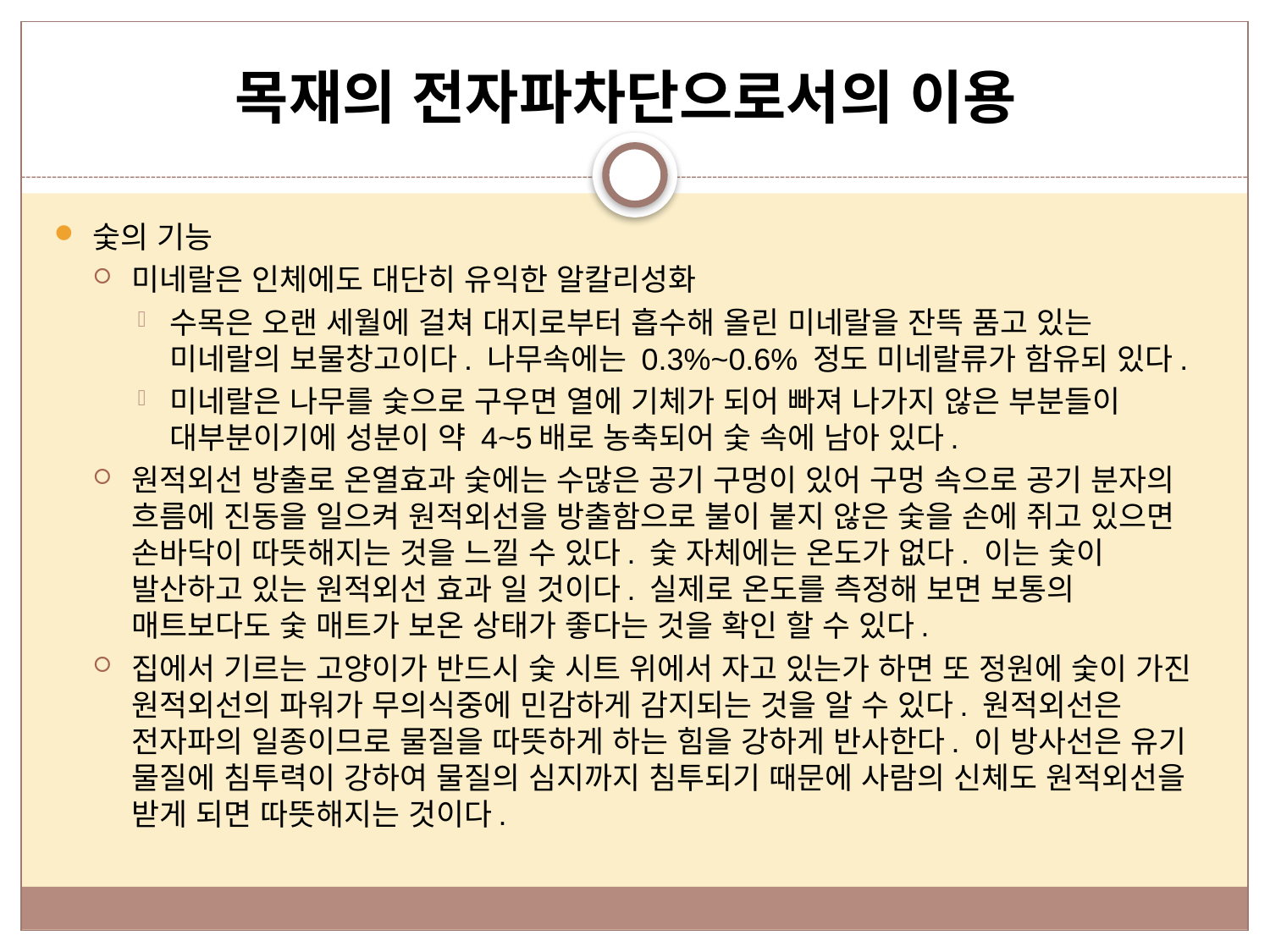

# 목재의 전자파차단으로서의 이용
숯의 기능
미네랄은 인체에도 대단히 유익한 알칼리성화
수목은 오랜 세월에 걸쳐 대지로부터 흡수해 올린 미네랄을 잔뜩 품고 있는 미네랄의 보물창고이다. 나무속에는 0.3%~0.6% 정도 미네랄류가 함유되 있다.
미네랄은 나무를 숯으로 구우면 열에 기체가 되어 빠져 나가지 않은 부분들이 대부분이기에 성분이 약 4~5배로 농축되어 숯 속에 남아 있다.
원적외선 방출로 온열효과 숯에는 수많은 공기 구멍이 있어 구멍 속으로 공기 분자의 흐름에 진동을 일으켜 원적외선을 방출함으로 불이 붙지 않은 숯을 손에 쥐고 있으면 손바닥이 따뜻해지는 것을 느낄 수 있다. 숯 자체에는 온도가 없다. 이는 숯이 발산하고 있는 원적외선 효과 일 것이다. 실제로 온도를 측정해 보면 보통의 매트보다도 숯 매트가 보온 상태가 좋다는 것을 확인 할 수 있다.
집에서 기르는 고양이가 반드시 숯 시트 위에서 자고 있는가 하면 또 정원에 숯이 가진 원적외선의 파워가 무의식중에 민감하게 감지되는 것을 알 수 있다. 원적외선은 전자파의 일종이므로 물질을 따뜻하게 하는 힘을 강하게 반사한다. 이 방사선은 유기 물질에 침투력이 강하여 물질의 심지까지 침투되기 때문에 사람의 신체도 원적외선을 받게 되면 따뜻해지는 것이다.